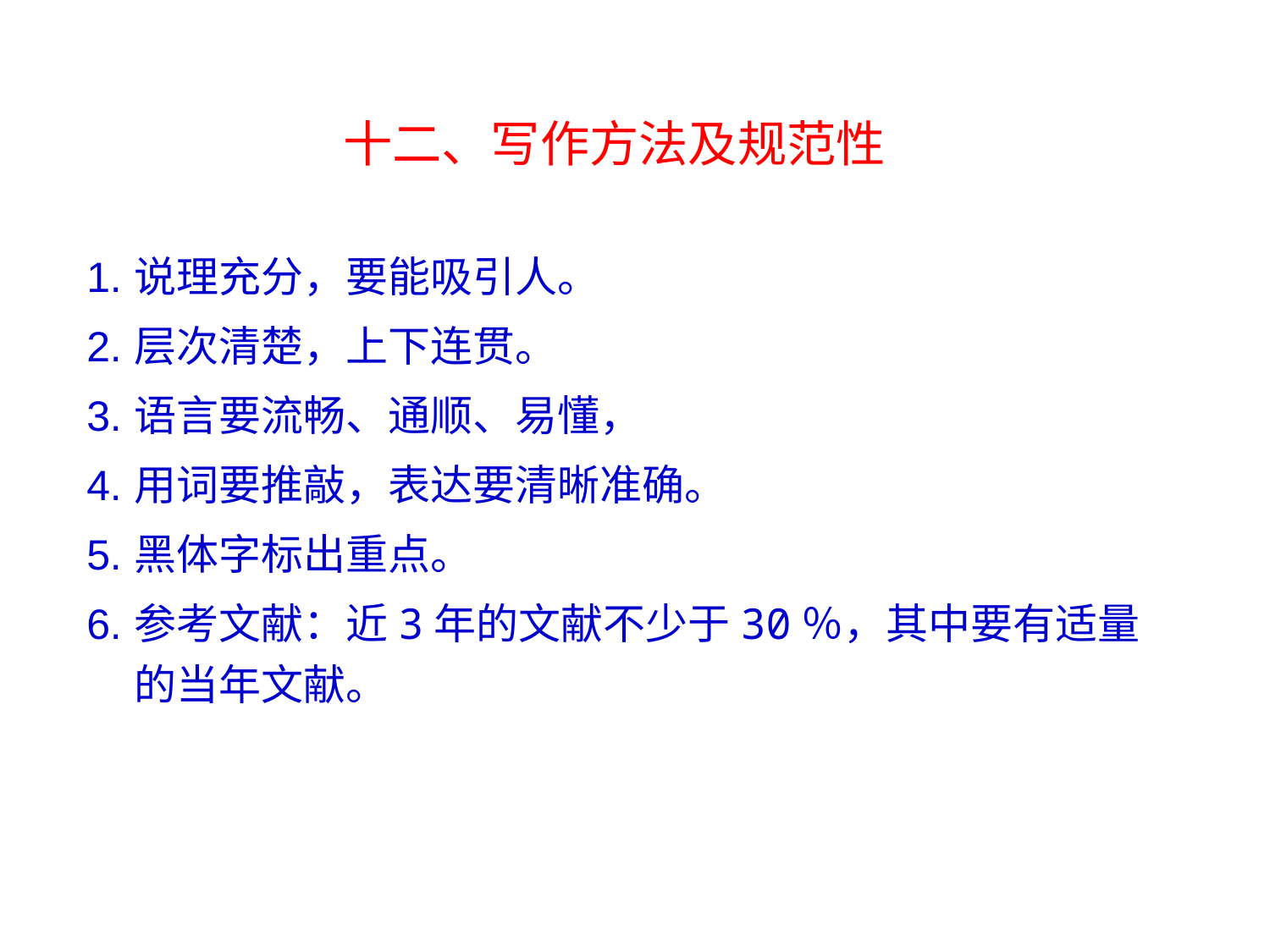

十二、写作方法及规范性

说理充分，要能吸引人。
层次清楚，上下连贯。
语言要流畅、通顺、易懂，
用词要推敲，表达要清晰准确。
黑体字标出重点。
参考文献：近3年的文献不少于30％，其中要有适量的当年文献。